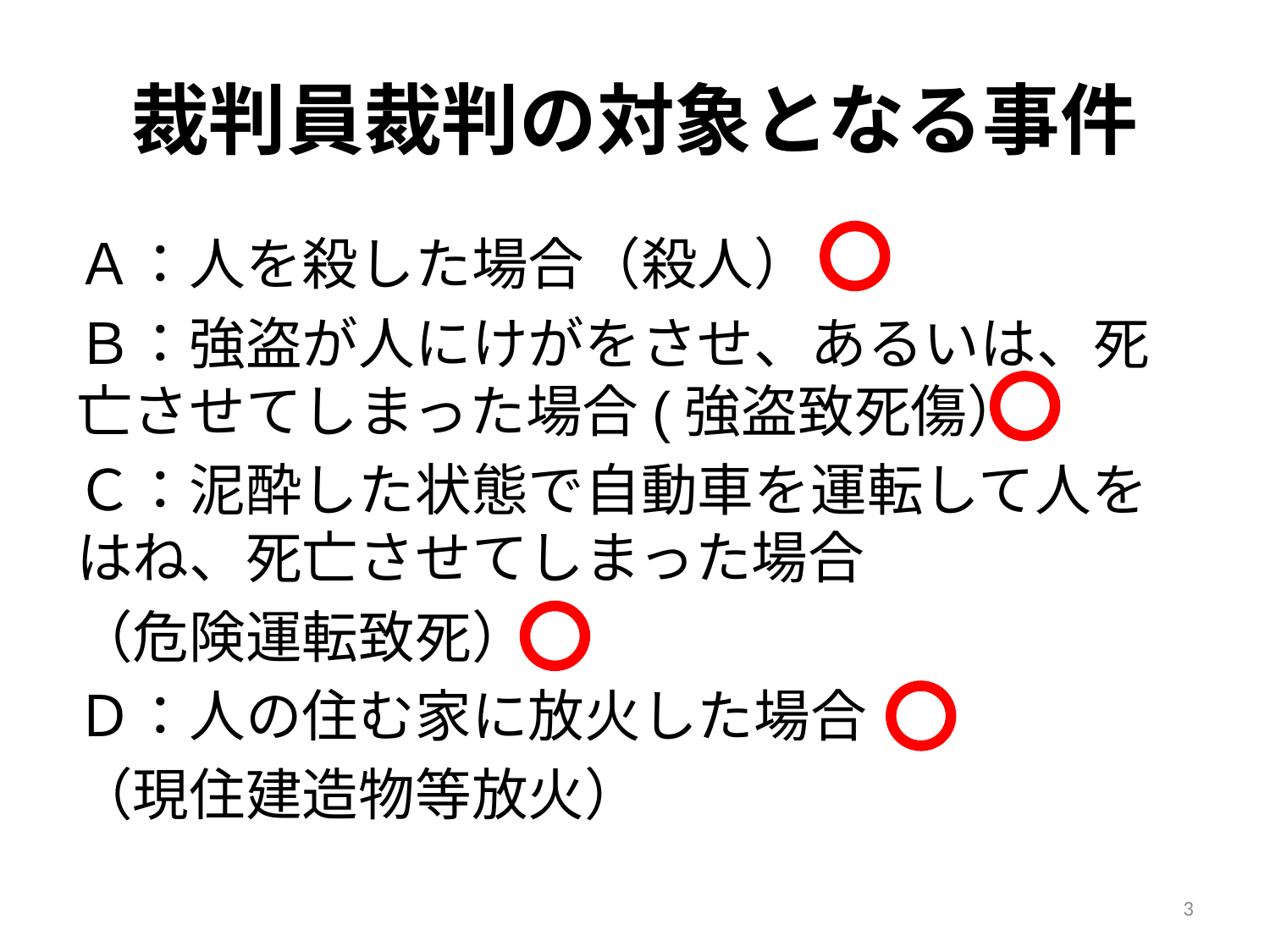

# 裁判員裁判の対象となる事件
Ａ：人を殺した場合（殺人）
Ｂ：強盗が人にけがをさせ、あるいは、死亡させてしまった場合(強盗致死傷）
Ｃ：泥酔した状態で自動車を運転して人をはね、死亡させてしまった場合
（危険運転致死）
Ｄ：人の住む家に放火した場合
（現住建造物等放火）

3